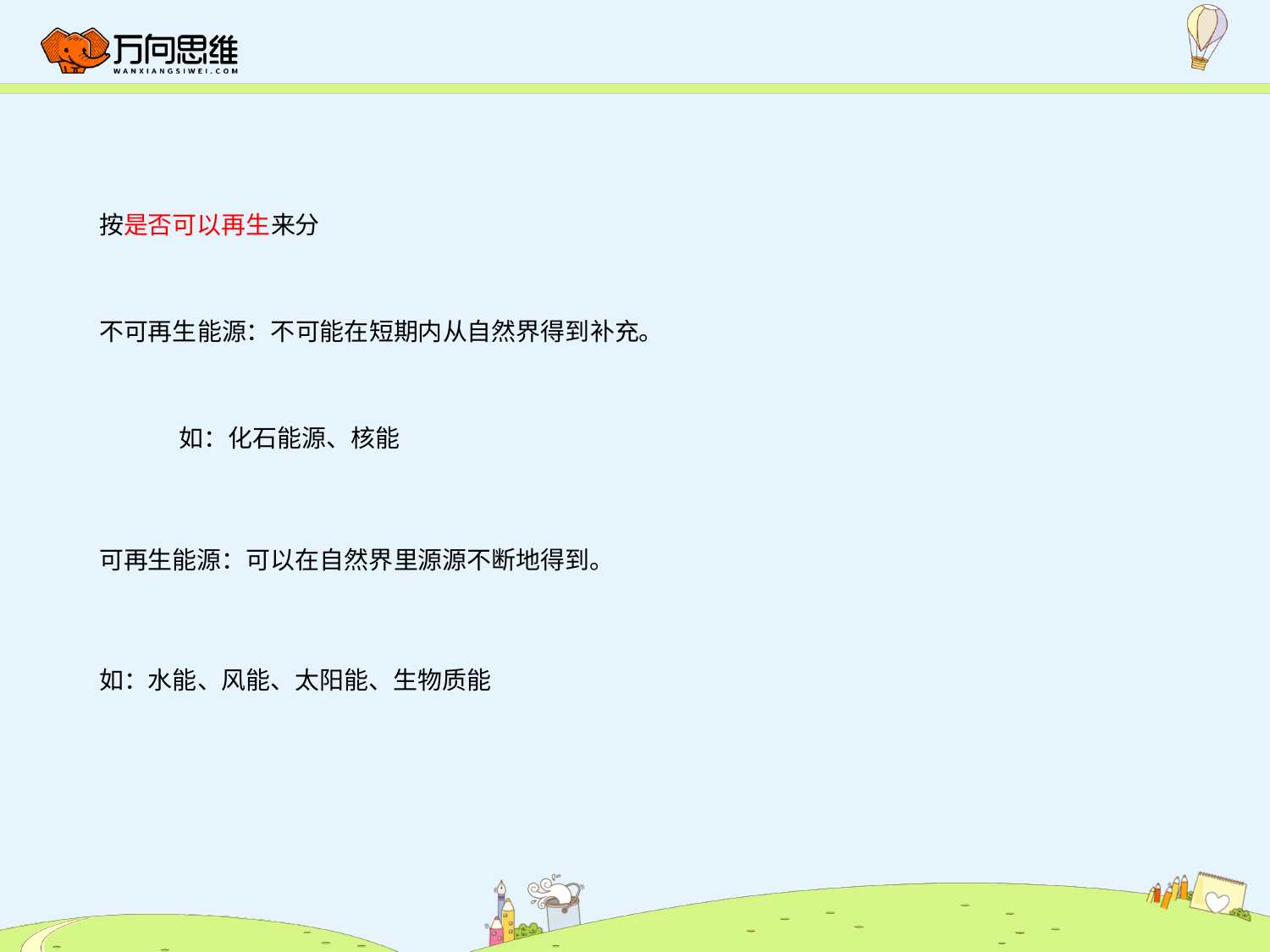

按是否可以再生来分
不可再生能源：不可能在短期内从自然界得到补充。
如：化石能源、核能
可再生能源：可以在自然界里源源不断地得到。
如：水能、风能、太阳能、生物质能